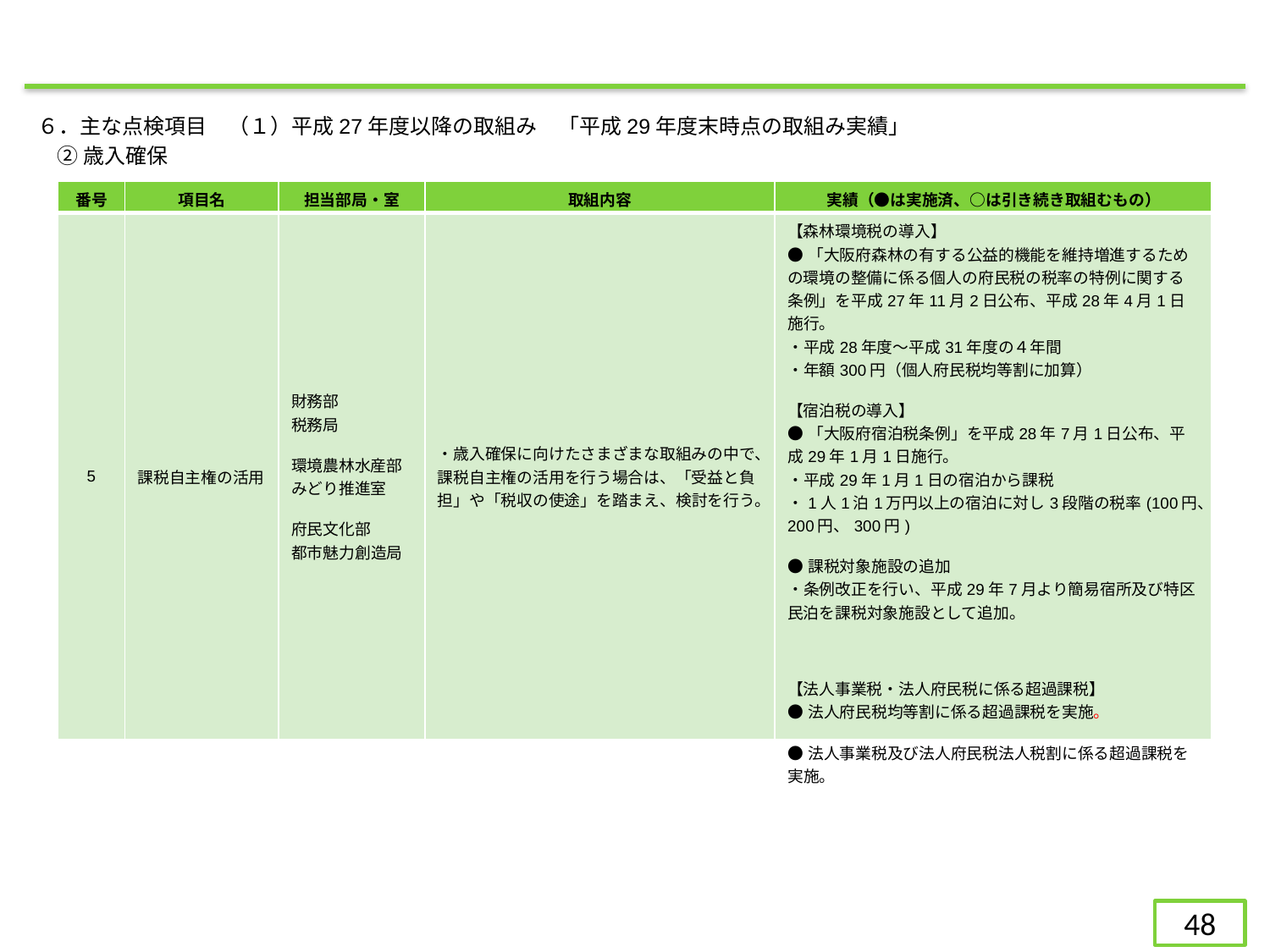

６．主な点検項目　（１）平成27年度以降の取組み　「平成29年度末時点の取組み実績」
②歳入確保
| 番号 | 項目名 | 担当部局・室 | 取組内容 | 実績（●は実施済、○は引き続き取組むもの） |
| --- | --- | --- | --- | --- |
| 5 | 課税自主権の活用 | 財務部 税務局 環境農林水産部 みどり推進室 府民文化部 都市魅力創造局 | ・歳入確保に向けたさまざまな取組みの中で、課税自主権の活用を行う場合は、「受益と負担」や「税収の使途」を踏まえ、検討を行う。 | 【森林環境税の導入】 ●「大阪府森林の有する公益的機能を維持増進するための環境の整備に係る個人の府民税の税率の特例に関する条例」を平成27年11月2日公布、平成28年4月1日施行。 ・平成28年度～平成31年度の４年間 ・年額300円（個人府民税均等割に加算） 【宿泊税の導入】 ●「大阪府宿泊税条例」を平成28年7月1日公布、平成29年1月1日施行。 ・平成29年1月1日の宿泊から課税 ・1人1泊1万円以上の宿泊に対し3段階の税率(100円、200円、300円) ●課税対象施設の追加 ・条例改正を行い、平成29年7月より簡易宿所及び特区民泊を課税対象施設として追加。 【法人事業税・法人府民税に係る超過課税】 ●法人府民税均等割に係る超過課税を実施。 ●法人事業税及び法人府民税法人税割に係る超過課税を実施。 |
48